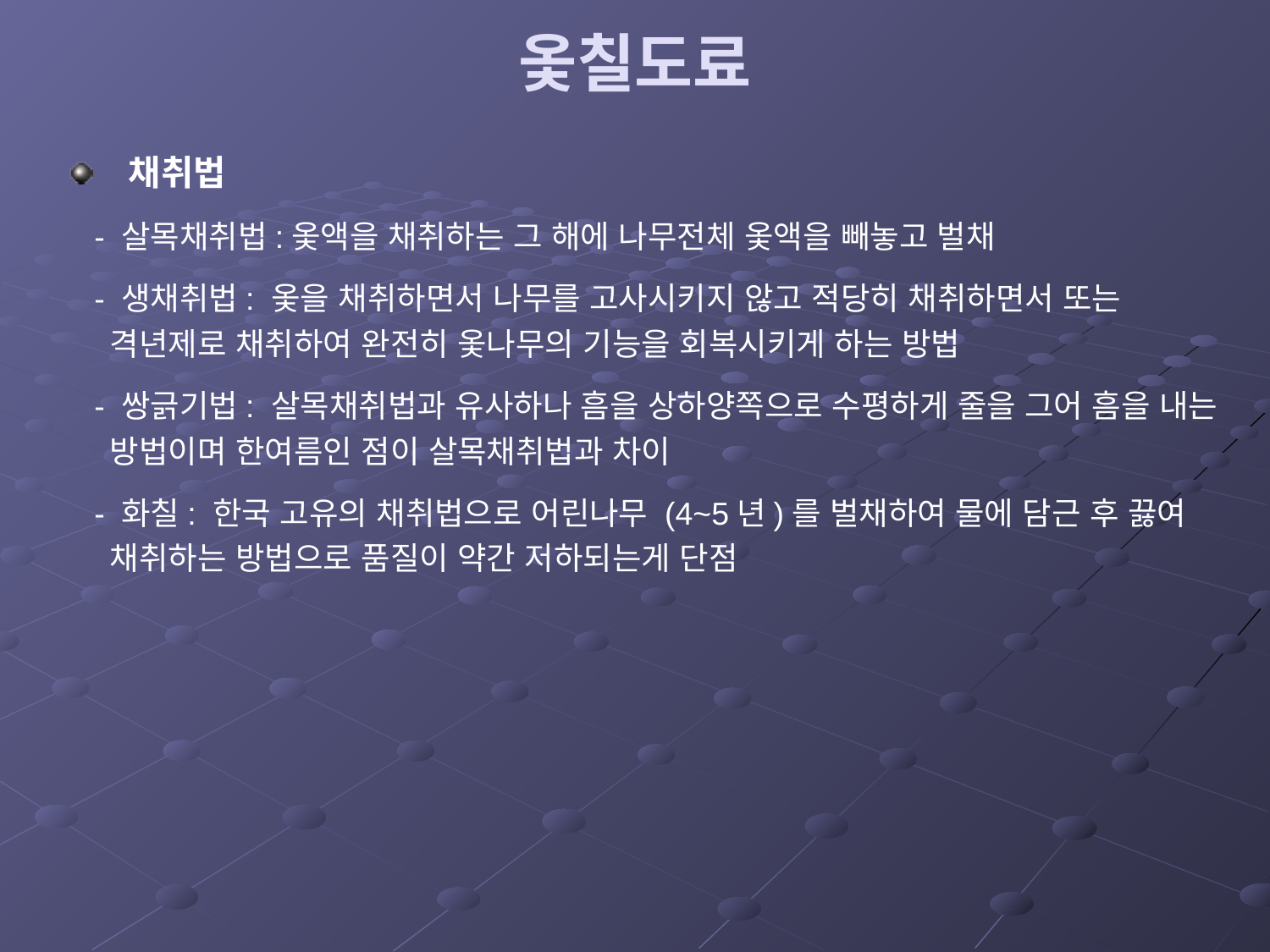

# 옻칠도료
 채취법
   - 살목채취법:옻액을 채취하는 그 해에 나무전체 옻액을 빼놓고 벌채
   - 생채취법: 옻을 채취하면서 나무를 고사시키지 않고 적당히 채취하면서 또는 격년제로 채취하여 완전히 옻나무의 기능을 회복시키게 하는 방법
   - 쌍긁기법: 살목채취법과 유사하나 흠을 상하양쪽으로 수평하게 줄을 그어 흠을 내는 방법이며 한여름인 점이 살목채취법과 차이
   - 화칠: 한국 고유의 채취법으로 어린나무 (4~5년)를 벌채하여 물에 담근 후 끓여 채취하는 방법으로 품질이 약간 저하되는게 단점